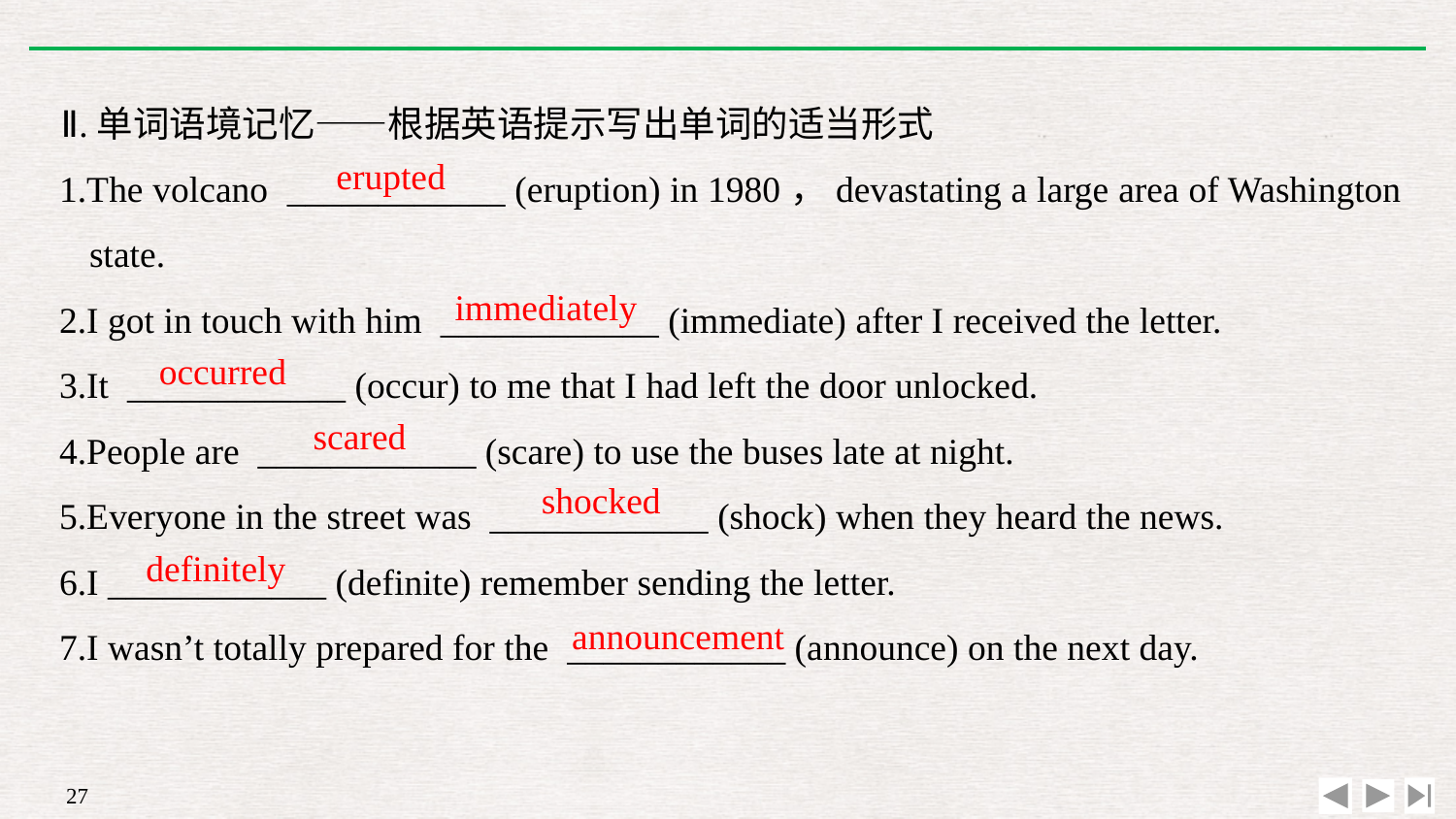

Ⅱ.单词语境记忆——根据英语提示写出单词的适当形式
1.The volcano  ____________ (eruption) in 1980，devastating a large area of Washington state.
2.I got in touch with him  ____________ (immediate) after I received the letter.
3.It  ____________ (occur) to me that I had left the door unlocked.
4.People are  ____________ (scare) to use the buses late at night.
5.Everyone in the street was  ____________ (shock) when they heard the news.
6.I ____________ (definite) remember sending the letter.
7.I wasn’t totally prepared for the  ____________ (announce) on the next day.
erupted
immediately
occurred
scared
shocked
definitely
announcement